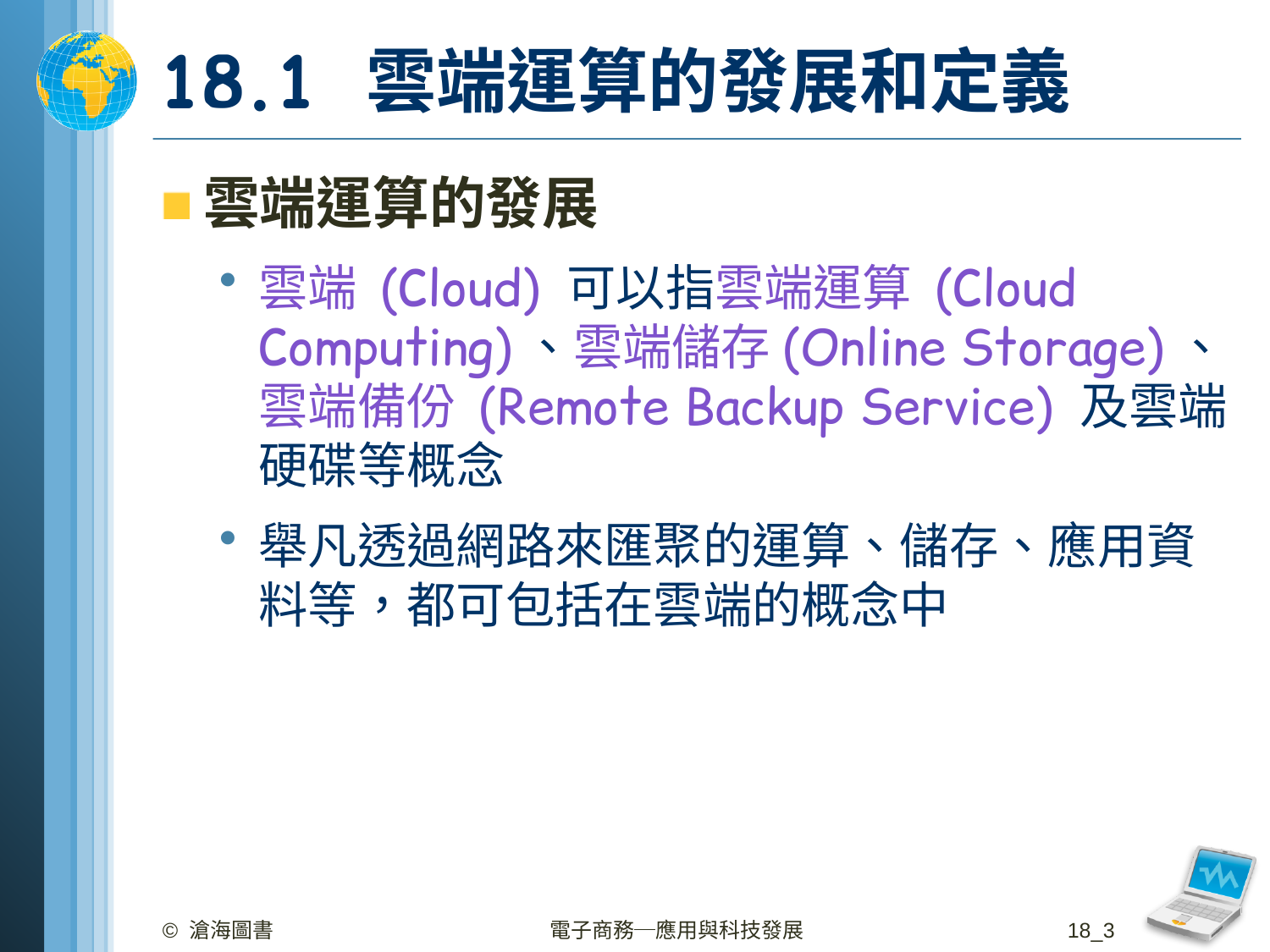

# 18.1 雲端運算的發展和定義
雲端運算的發展
雲端 (Cloud) 可以指雲端運算 (Cloud Computing)、雲端儲存(Online Storage)、雲端備份 (Remote Backup Service) 及雲端硬碟等概念
舉凡透過網路來匯聚的運算、儲存、應用資料等，都可包括在雲端的概念中
© 滄海圖書
電子商務─應用與科技發展
18_3